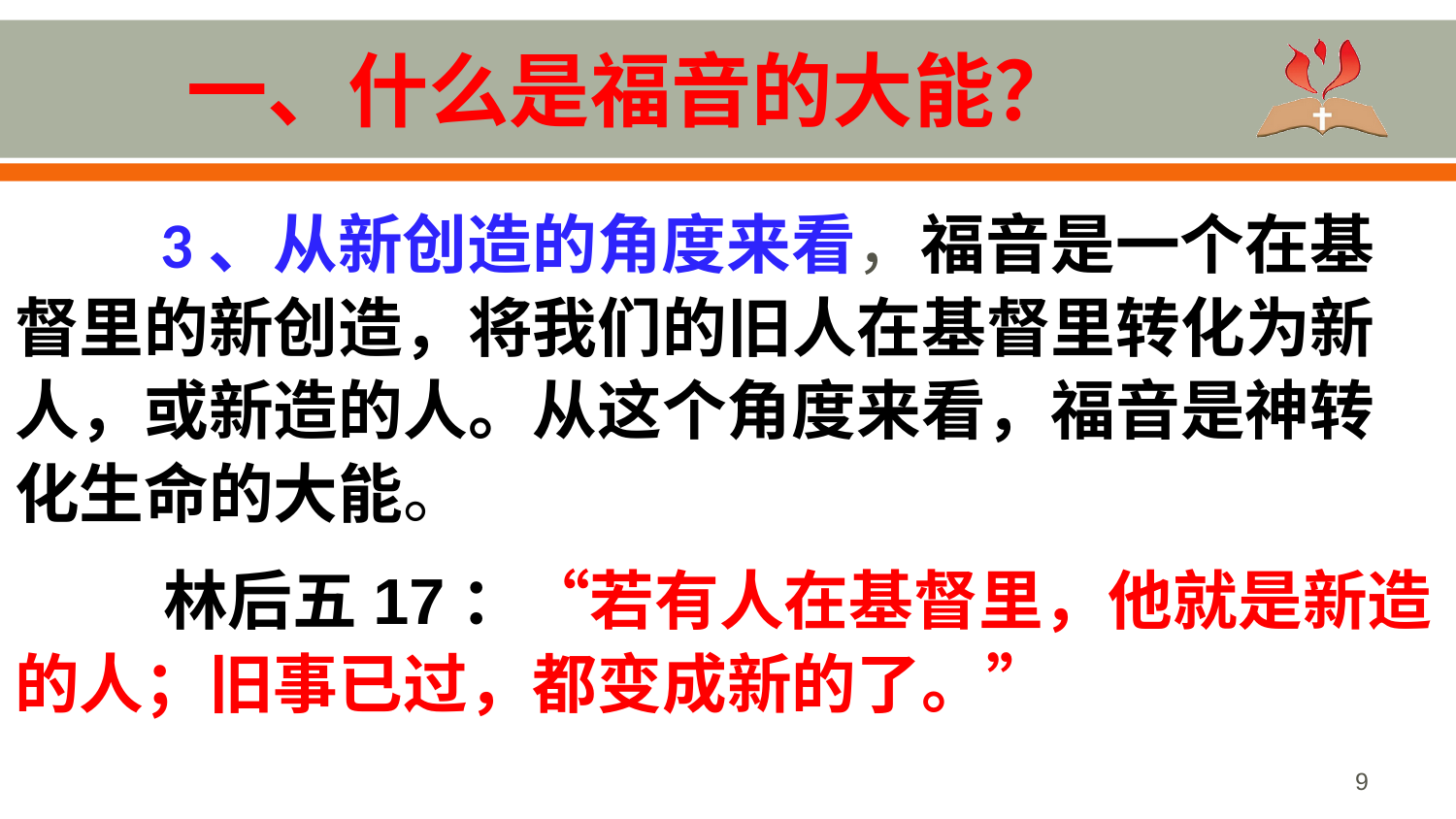

# 一、什么是福音的大能？
          3、从新创造的角度来看，福音是一个在基督里的新创造，将我们的旧人在基督里转化为新人，或新造的人。从这个角度来看，福音是神转化生命的大能。
         林后五17：“若有人在基督里，他就是新造的人；旧事已过，都变成新的了。”

9